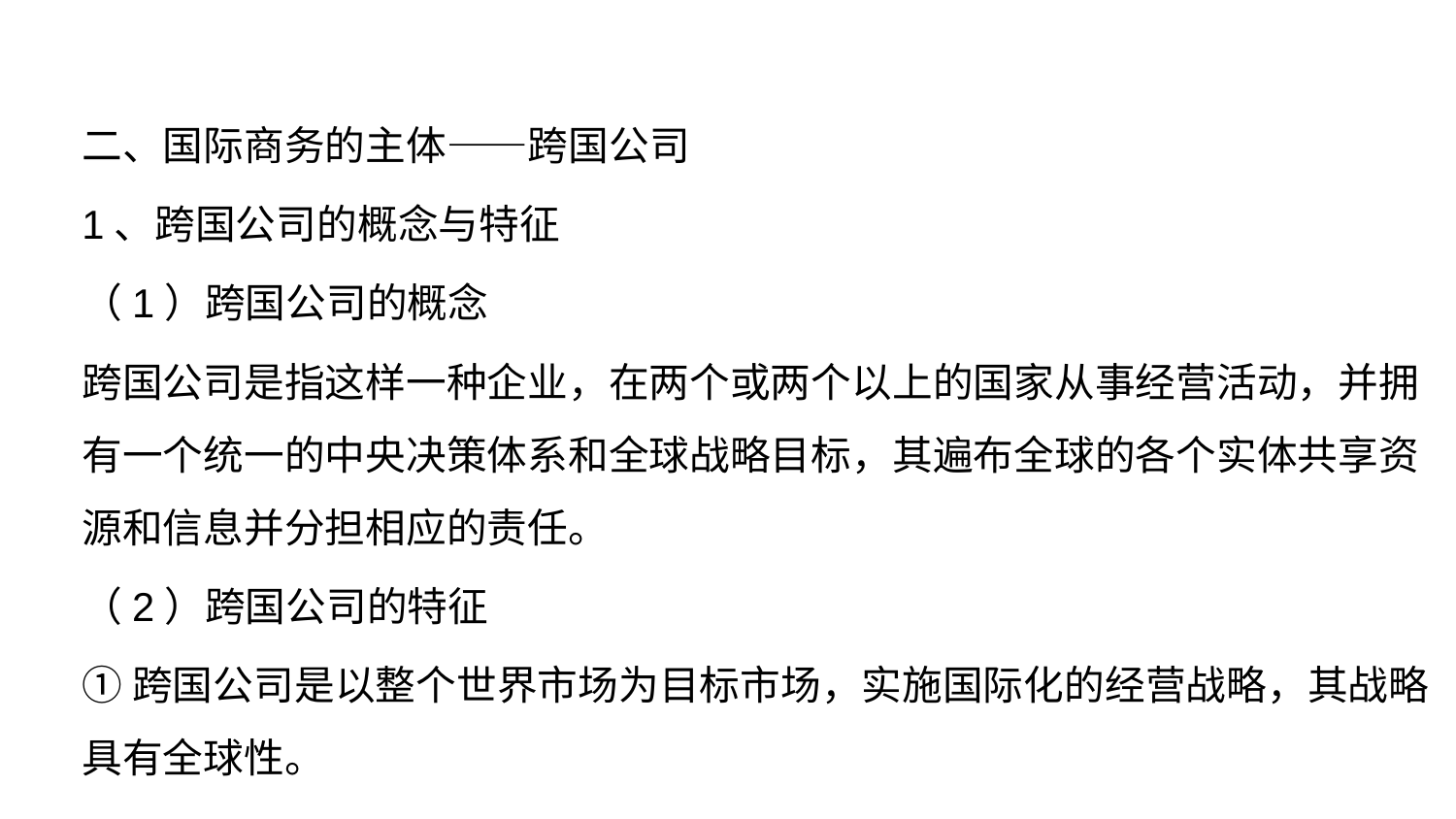

#
二、国际商务的主体——跨国公司
1、跨国公司的概念与特征
（1）跨国公司的概念
跨国公司是指这样一种企业，在两个或两个以上的国家从事经营活动，并拥有一个统一的中央决策体系和全球战略目标，其遍布全球的各个实体共享资源和信息并分担相应的责任。
（2）跨国公司的特征
①跨国公司是以整个世界市场为目标市场，实施国际化的经营战略，其战略具有全球性。